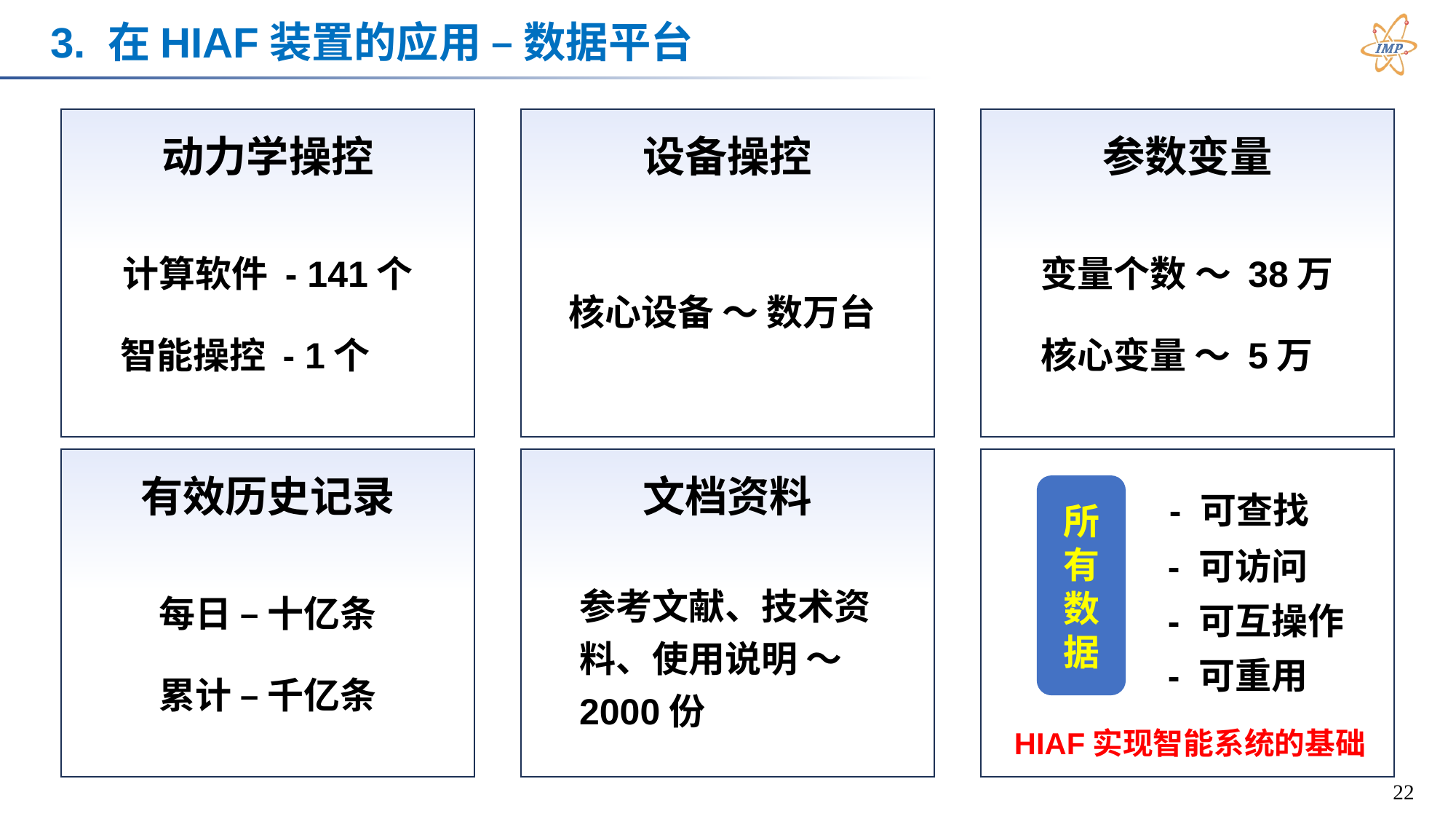

# 3. 在HIAF装置的应用 – 数据平台

动力学操控
设备操控
参数变量
变量个数 ～ 38万
计算软件 - 141个
核心设备 ～ 数万台
核心变量 ～ 5万
智能操控 - 1个

可重用
 - 可查找
 - 可访问
 - 可互操作
 - 可重用
有效历史记录
文档资料
所有数据
参考文献、技术资料、使用说明 ～ 2000份
每日 – 十亿条
累计 – 千亿条
HIAF实现智能系统的基础
22